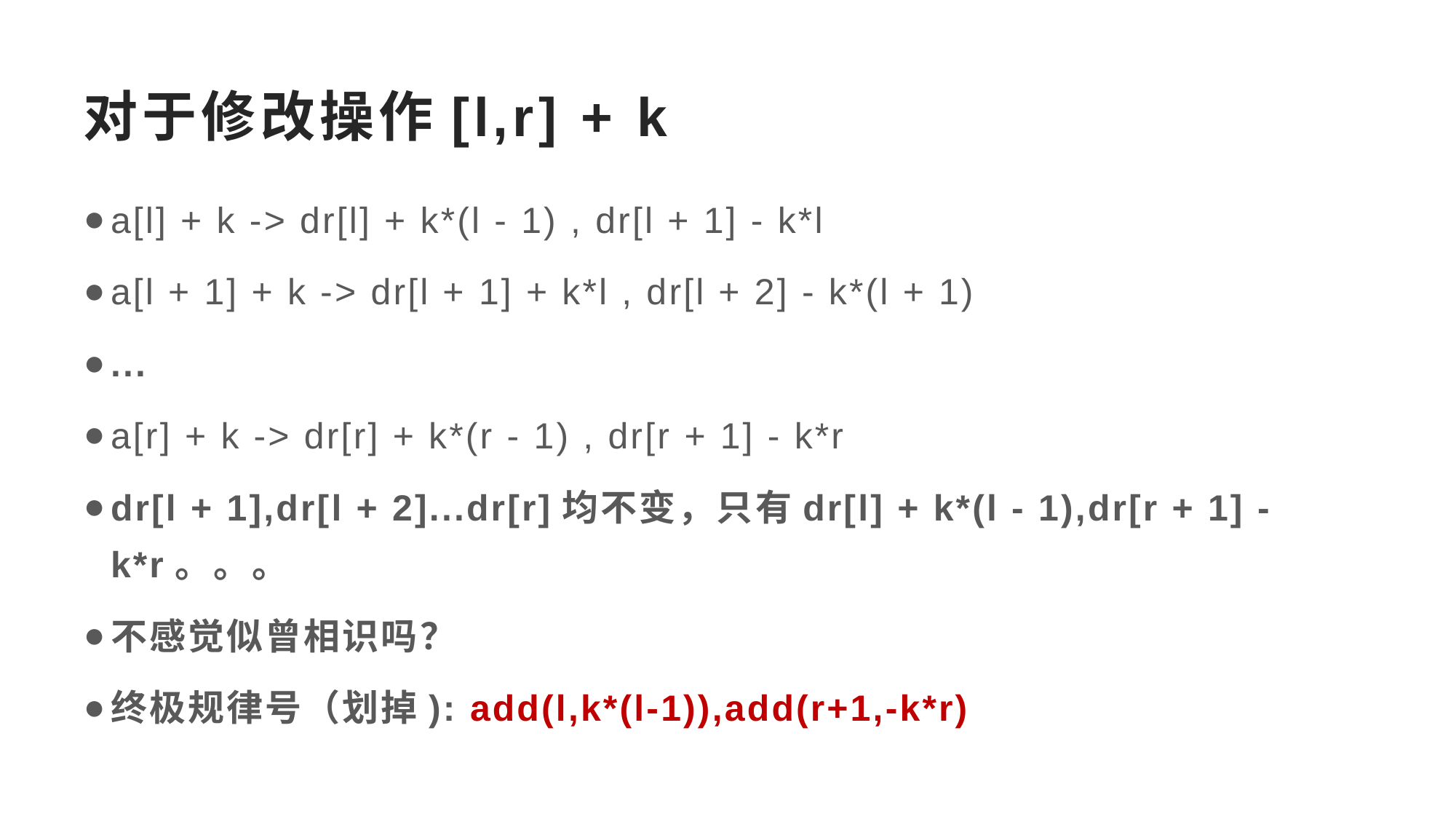

# 对于修改操作[l,r] + k
a[l] + k -> dr[l] + k*(l - 1) , dr[l + 1] - k*l
a[l + 1] + k -> dr[l + 1] + k*l , dr[l + 2] - k*(l + 1)
...
a[r] + k -> dr[r] + k*(r - 1) , dr[r + 1] - k*r
dr[l + 1],dr[l + 2]...dr[r]均不变，只有dr[l] + k*(l - 1),dr[r + 1] - k*r。。。
不感觉似曾相识吗？
终极规律号（划掉): add(l,k*(l-1)),add(r+1,-k*r)